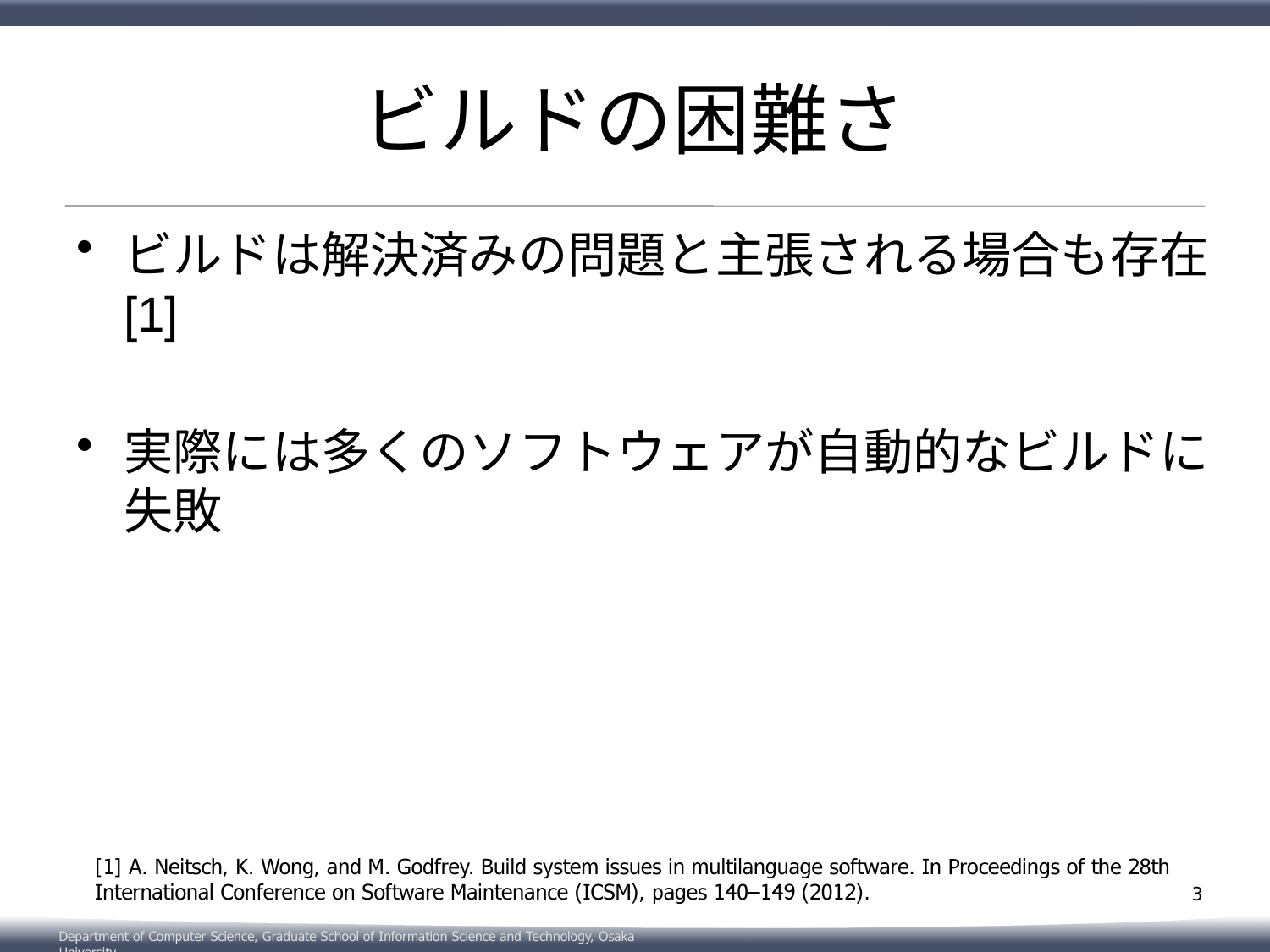

# ビルドの困難さ
ビルドは解決済みの問題と主張される場合も存在[1]

実際には多くのソフトウェアが自動的なビルドに失敗

[1] A. Neitsch, K. Wong, and M. Godfrey. Build system issues in multilanguage software. In Proceedings of the 28th International Conference on Software Maintenance (ICSM), pages 140–149 (2012).
3